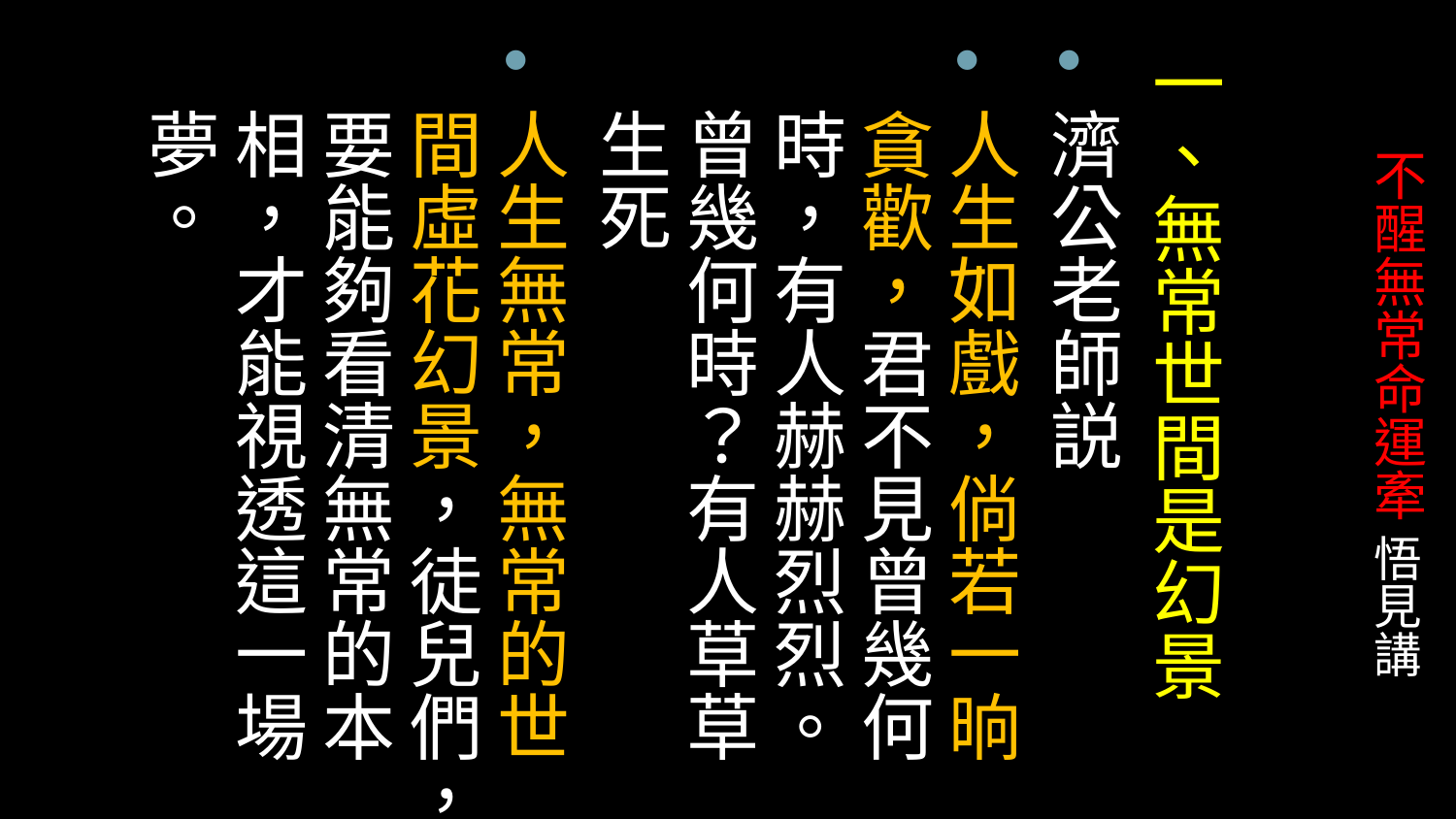

一、無常世間是幻景
濟公老師説
人生如戲，倘若一晌貪歡，君不見曾幾何時，有人赫赫烈烈。曾幾何時？有人草草生死
人生無常，無常的世間虛花幻景，徒兒們，要能夠看清無常的本相，才能視透這一場夢。

# 不醒無常命運牽 悟見講